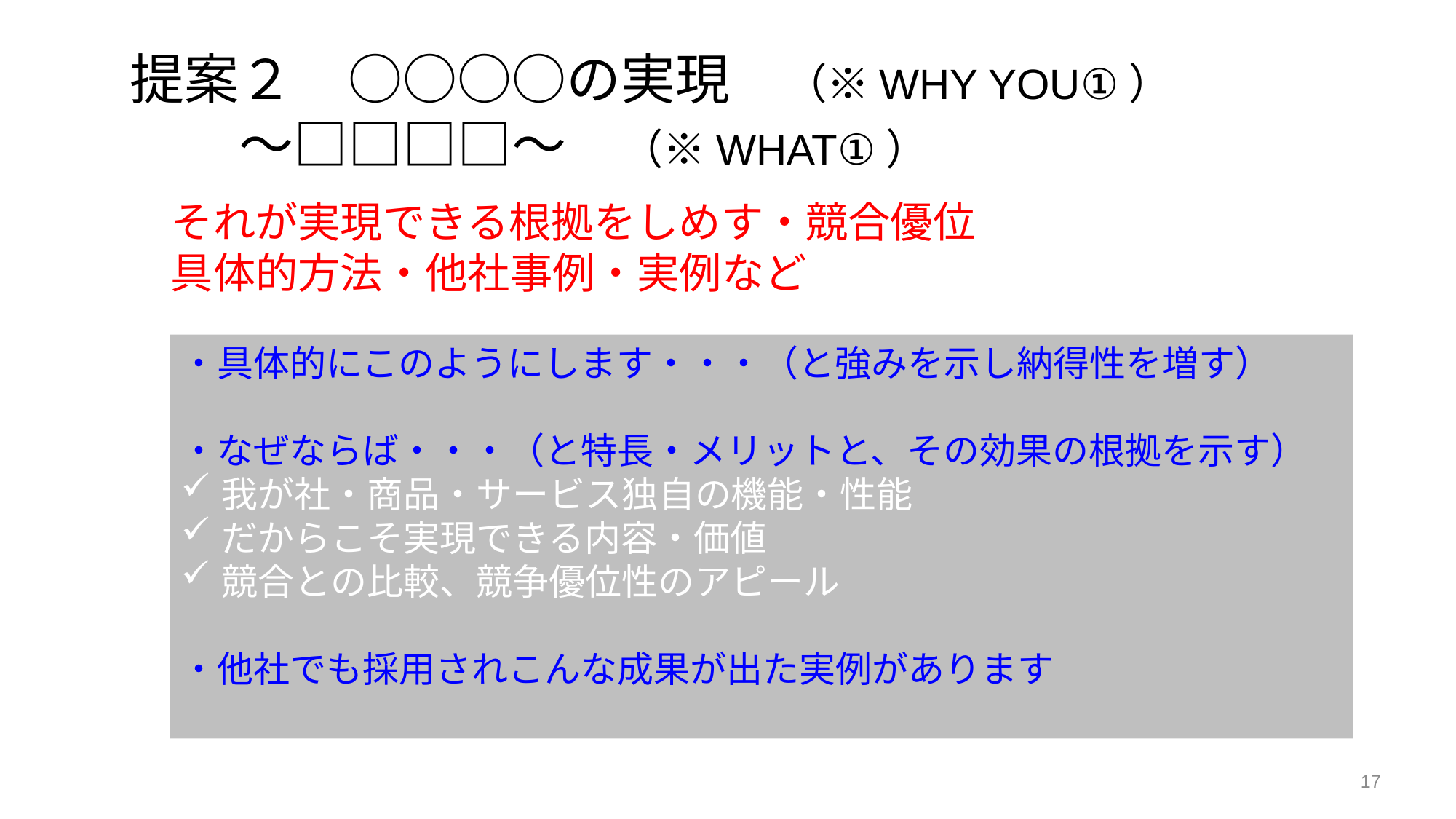

提案２　○○○○の実現　（※WHY YOU①）
　　～□□□□～　（※WHAT①）
それが実現できる根拠をしめす・競合優位
具体的方法・他社事例・実例など
・具体的にこのようにします・・・（と強みを示し納得性を増す）

・なぜならば・・・（と特長・メリットと、その効果の根拠を示す）
我が社・商品・サービス独自の機能・性能
だからこそ実現できる内容・価値
競合との比較、競争優位性のアピール

・他社でも採用されこんな成果が出た実例があります

17